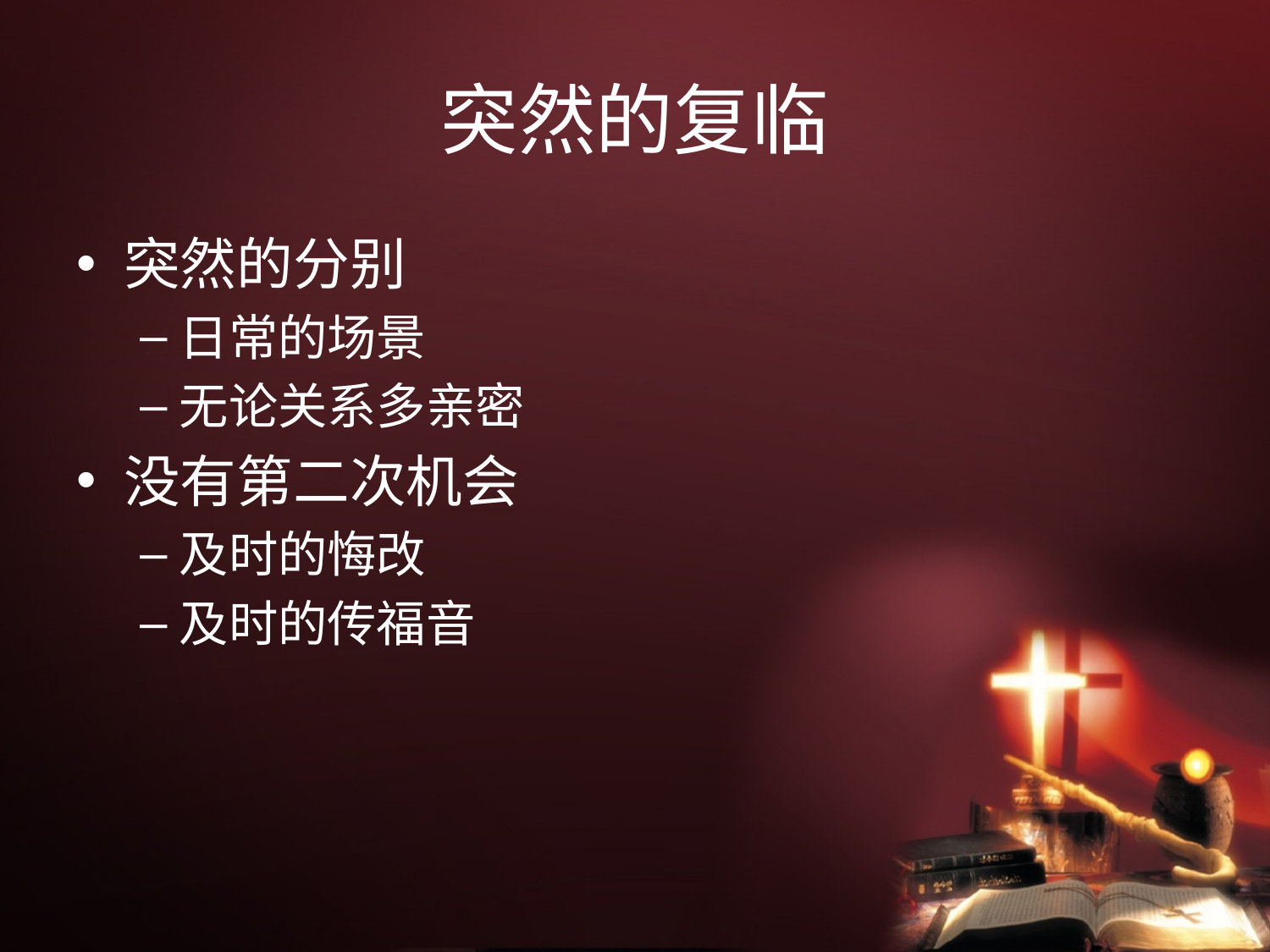

# 突然的复临
突然的分别
日常的场景
无论关系多亲密
没有第二次机会
及时的悔改
及时的传福音